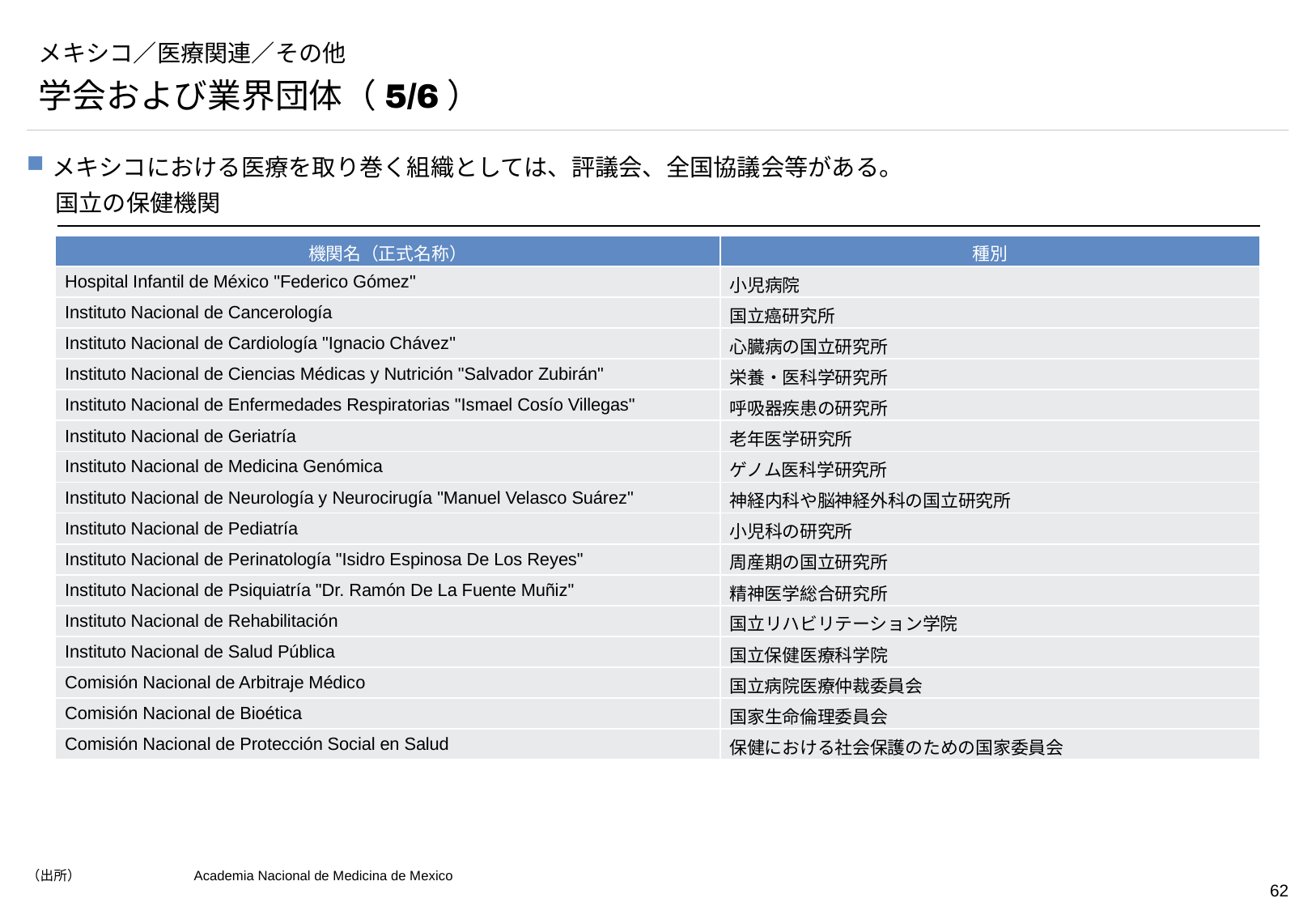

# メキシコ／医療関連／その他
学会および業界団体（5/6）
メキシコにおける医療を取り巻く組織としては、評議会、全国協議会等がある。
国立の保健機関
| 機関名（正式名称） | 種別 |
| --- | --- |
| Hospital Infantil de México "Federico Gómez" | 小児病院 |
| Instituto Nacional de Cancerología | 国立癌研究所 |
| Instituto Nacional de Cardiología "Ignacio Chávez" | 心臓病の国立研究所 |
| Instituto Nacional de Ciencias Médicas y Nutrición "Salvador Zubirán" | 栄養・医科学研究所 |
| Instituto Nacional de Enfermedades Respiratorias "Ismael Cosío Villegas" | 呼吸器疾患の研究所 |
| Instituto Nacional de Geriatría | 老年医学研究所 |
| Instituto Nacional de Medicina Genómica | ゲノム医科学研究所 |
| Instituto Nacional de Neurología y Neurocirugía "Manuel Velasco Suárez" | 神経内科や脳神経外科の国立研究所 |
| Instituto Nacional de Pediatría | 小児科の研究所 |
| Instituto Nacional de Perinatología "Isidro Espinosa De Los Reyes" | 周産期の国立研究所 |
| Instituto Nacional de Psiquiatría "Dr. Ramón De La Fuente Muñiz" | 精神医学総合研究所 |
| Instituto Nacional de Rehabilitación | 国立リハビリテーション学院 |
| Instituto Nacional de Salud Pública | 国立保健医療科学院 |
| Comisión Nacional de Arbitraje Médico | 国立病院医療仲裁委員会 |
| Comisión Nacional de Bioética | 国家生命倫理委員会 |
| Comisión Nacional de Protección Social en Salud | 保健における社会保護のための国家委員会 |
（出所）	Academia Nacional de Medicina de Mexico